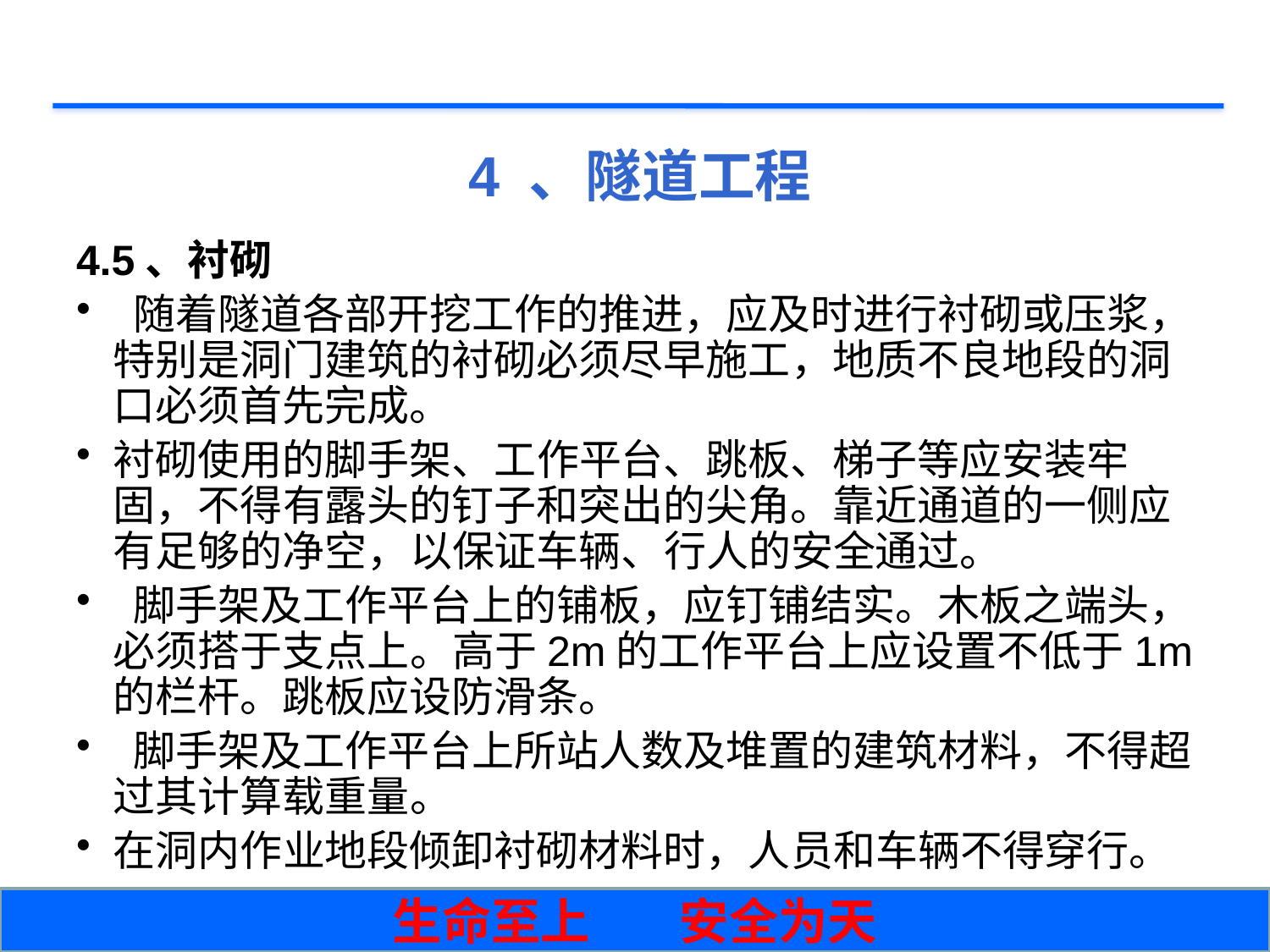

# 4 、隧道工程
4.5、衬砌
 随着隧道各部开挖工作的推进，应及时进行衬砌或压浆，特别是洞门建筑的衬砌必须尽早施工，地质不良地段的洞口必须首先完成。
衬砌使用的脚手架、工作平台、跳板、梯子等应安装牢固，不得有露头的钉子和突出的尖角。靠近通道的一侧应有足够的净空，以保证车辆、行人的安全通过。
 脚手架及工作平台上的铺板，应钉铺结实。木板之端头，必须搭于支点上。高于2m的工作平台上应设置不低于1m的栏杆。跳板应设防滑条。
 脚手架及工作平台上所站人数及堆置的建筑材料，不得超过其计算载重量。
在洞内作业地段倾卸衬砌材料时，人员和车辆不得穿行。